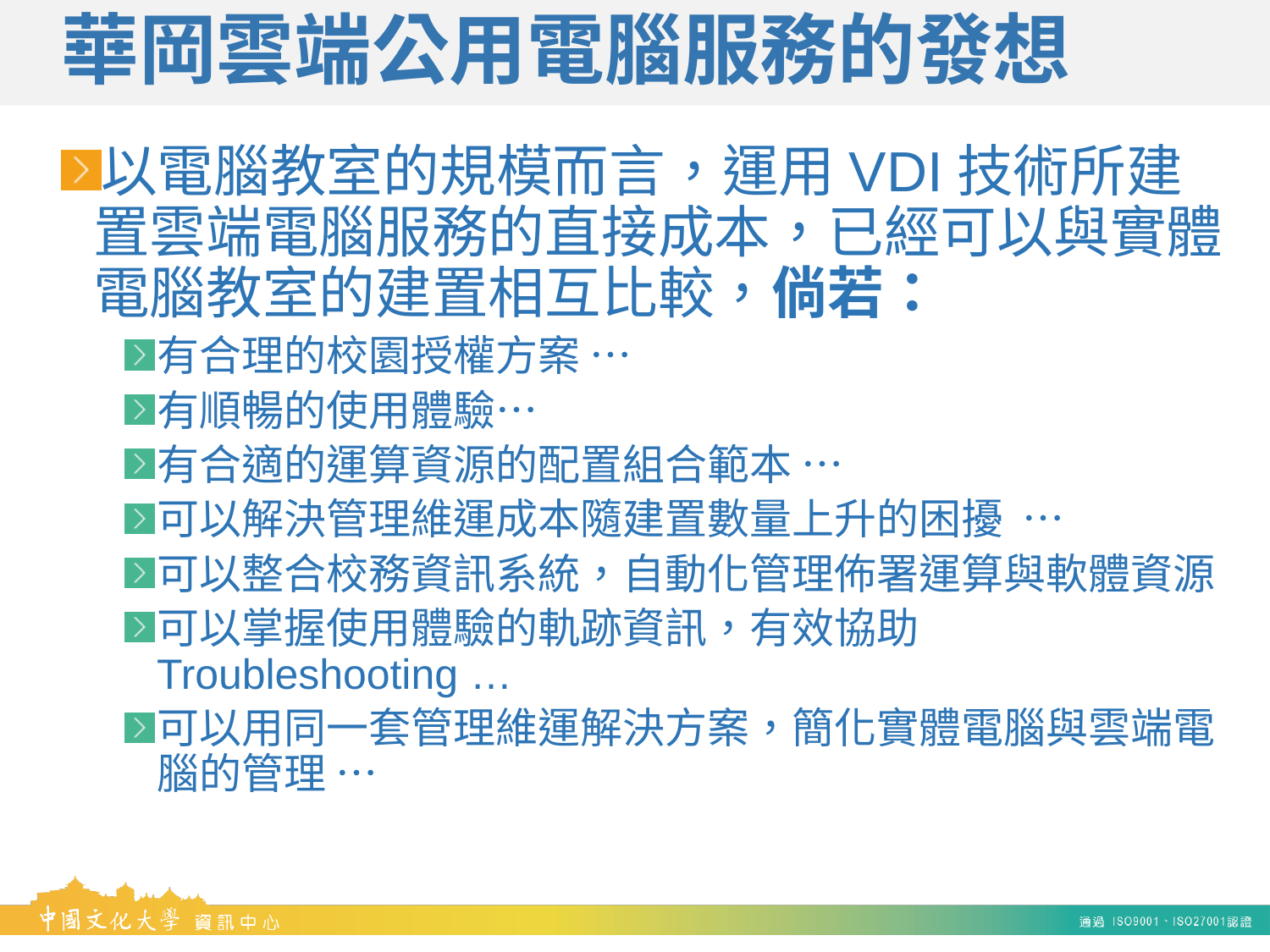

# 華岡雲端公用電腦服務的發想
以電腦教室的規模而言，運用VDI技術所建置雲端電腦服務的直接成本，已經可以與實體電腦教室的建置相互比較，倘若：
有合理的校園授權方案 …
有順暢的使用體驗…
有合適的運算資源的配置組合範本 …
可以解決管理維運成本隨建置數量上升的困擾  …
可以整合校務資訊系統，自動化管理佈署運算與軟體資源
可以掌握使用體驗的軌跡資訊，有效協助Troubleshooting …
可以用同一套管理維運解決方案，簡化實體電腦與雲端電腦的管理 …